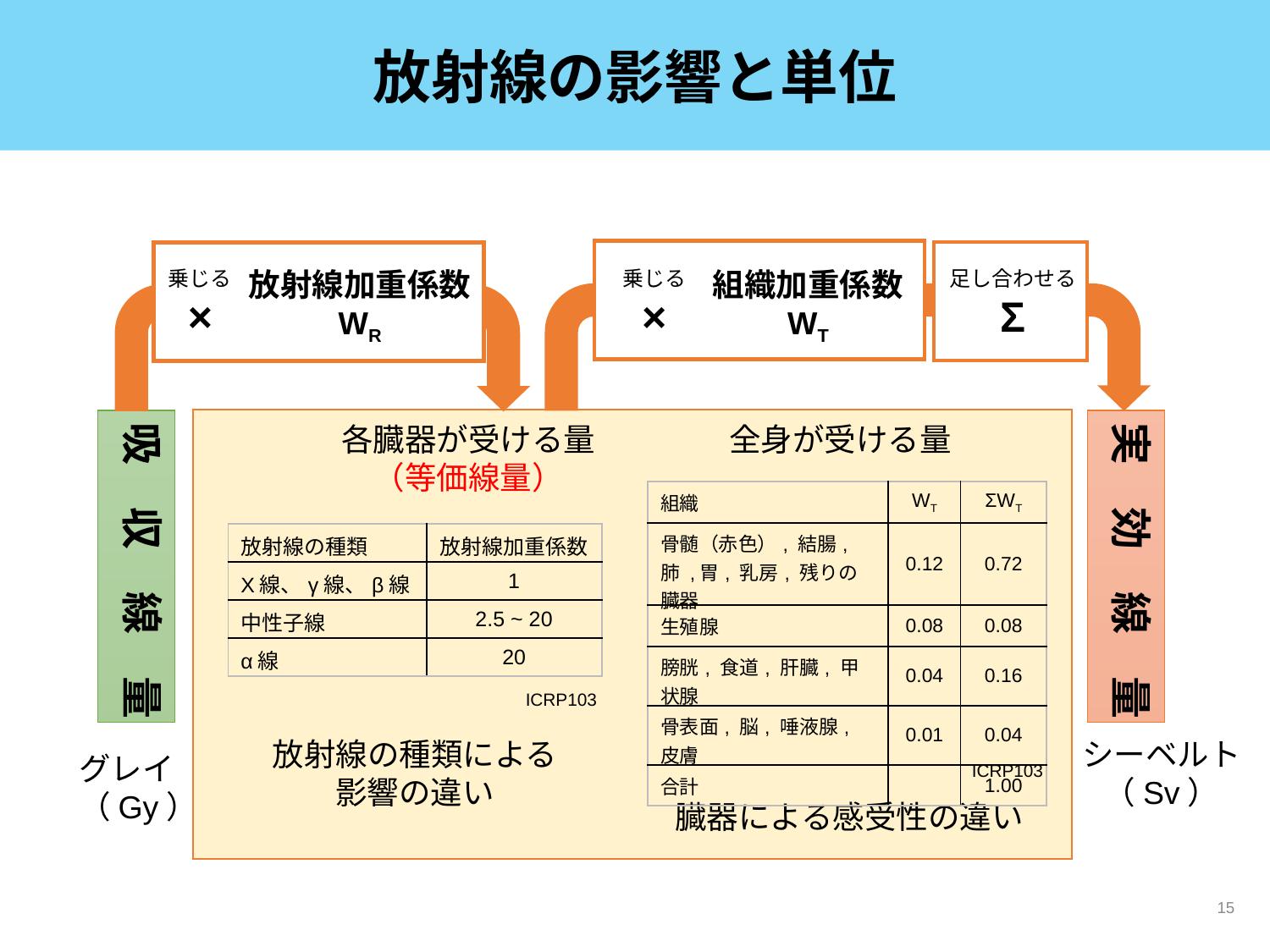

# 放射線の影響と単位

乗じる
×
放射線加重係数
WR
乗じる
×
組織加重係数
WT
足し合わせる
Σ

吸　収　線　量
実　効　線　量
全身が受ける量
各臓器が受ける量
（等価線量）
| 組織 | WT | ΣWT |
| --- | --- | --- |
| 骨髄（赤色）, 結腸, 肺 ,胃, 乳房, 残りの臓器 | 0.12 | 0.72 |
| 生殖腺 | 0.08 | 0.08 |
| 膀胱, 食道, 肝臓, 甲状腺 | 0.04 | 0.16 |
| 骨表面, 脳, 唾液腺, 皮膚 | 0.01 | 0.04 |
| 合計 |  | 1.00 |
| 放射線の種類 | 放射線加重係数 |
| --- | --- |
| X線、γ線、β線 | 1 |
| 中性子線 | 2.5 ~ 20 |
| α線 | 20 |
ICRP103
放射線の種類による
影響の違い
シーベルト
（Sv）
グレイ
（Gy）
ICRP103
臓器による感受性の違い
15